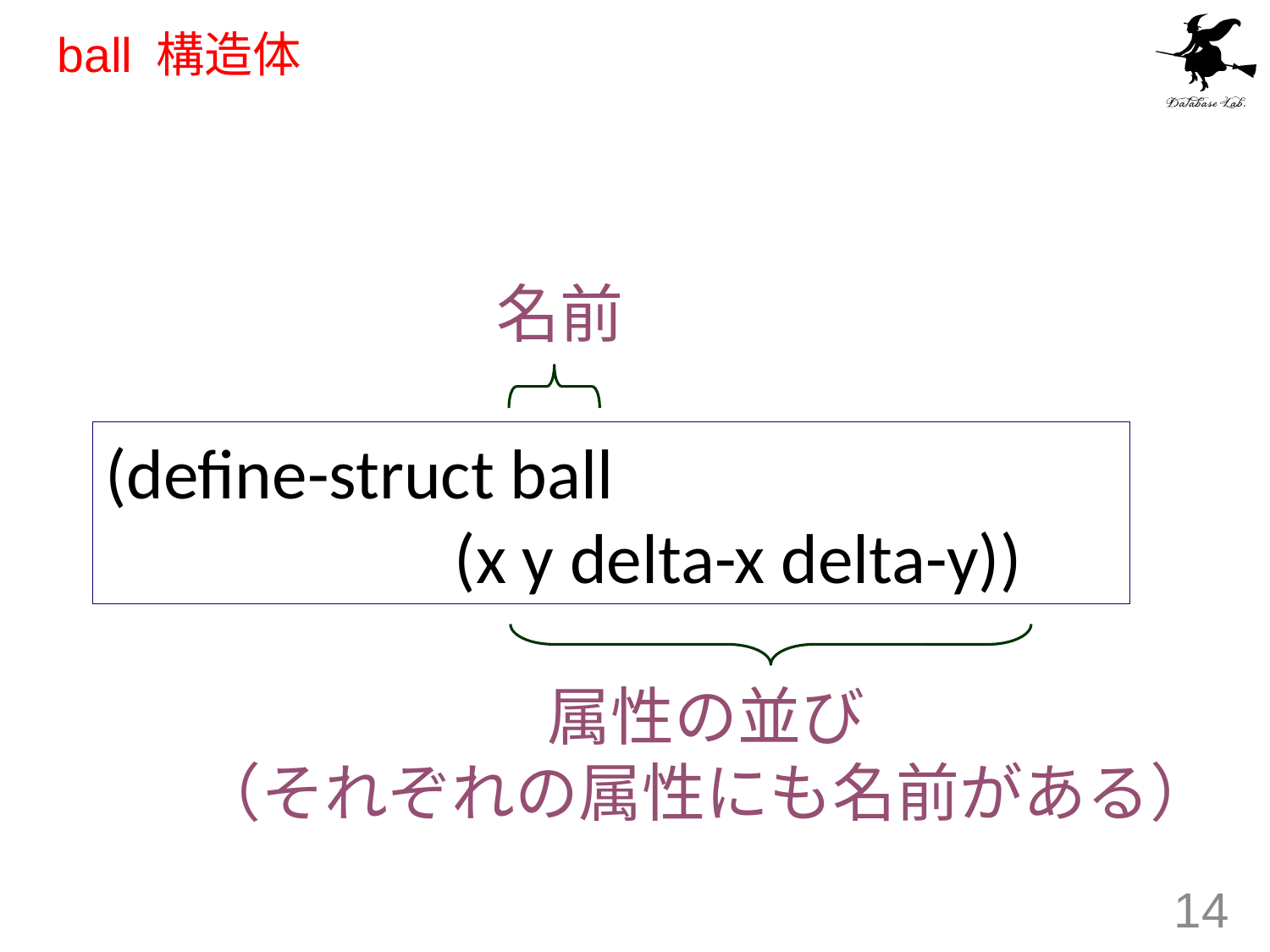

# ball 構造体
名前

(define-struct ball
                      (x y delta-x delta-y))
属性の並び
（それぞれの属性にも名前がある）
14